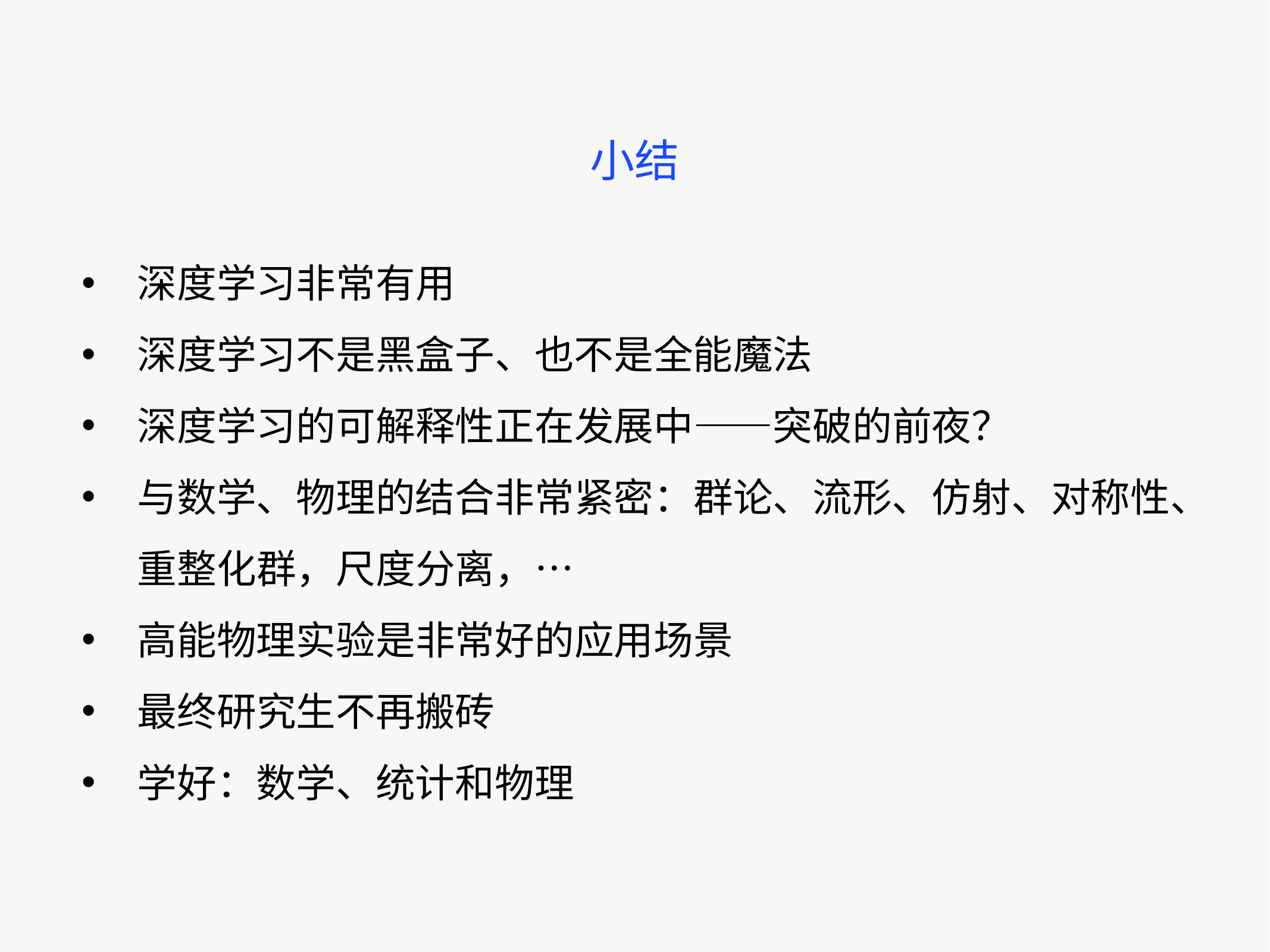

小结
深度学习非常有用
深度学习不是黑盒子、也不是全能魔法
深度学习的可解释性正在发展中——突破的前夜？
与数学、物理的结合非常紧密：群论、流形、仿射、对称性、重整化群，尺度分离，…
高能物理实验是非常好的应用场景
最终研究生不再搬砖
学好：数学、统计和物理